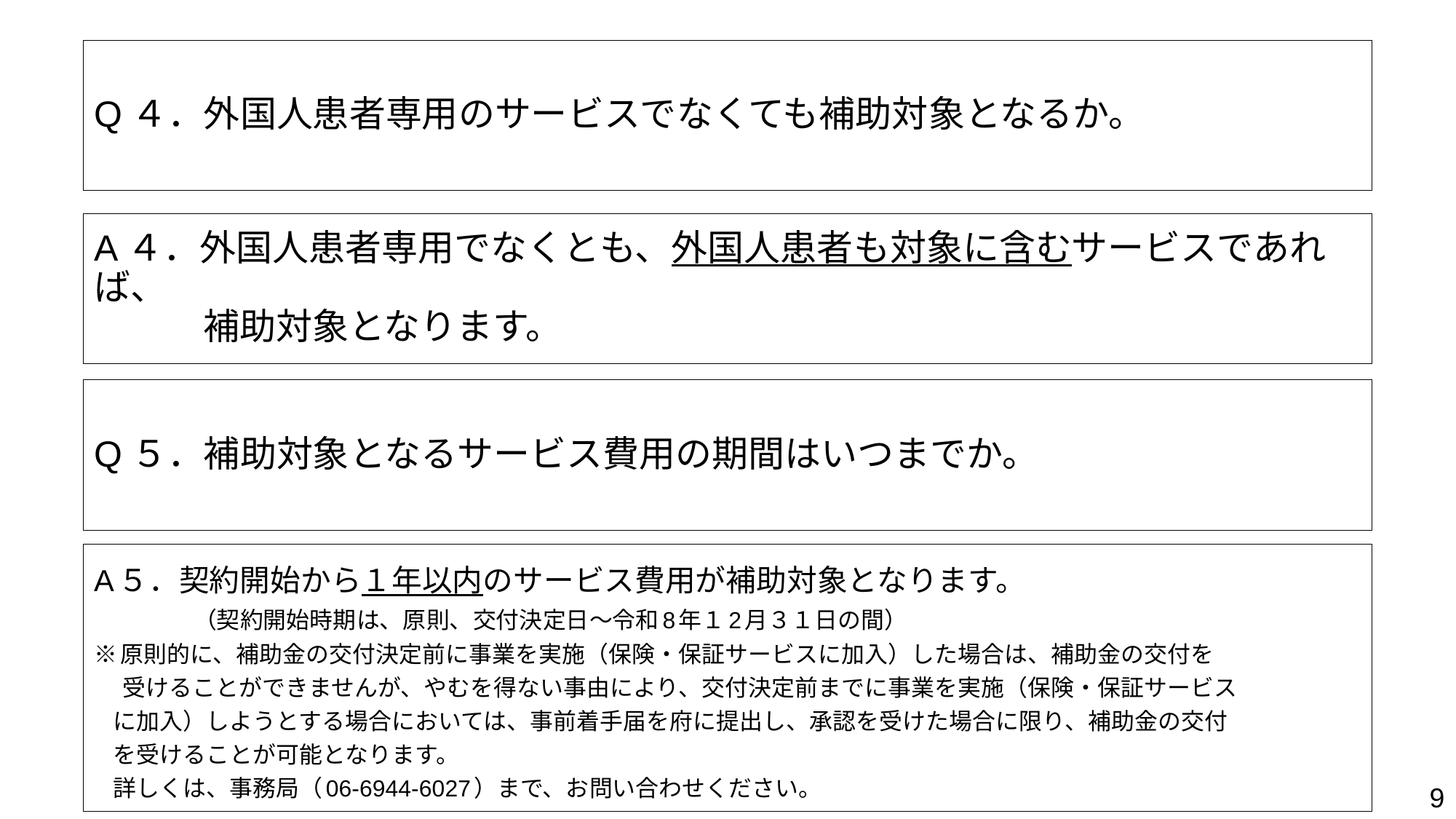

Q４．外国人患者専用のサービスでなくても補助対象となるか。
A４．外国人患者専用でなくとも、外国人患者も対象に含むサービスであれば、
　　　補助対象となります。
Q５．補助対象となるサービス費用の期間はいつまでか。
A５．契約開始から１年以内のサービス費用が補助対象となります。
　　　　（契約開始時期は、原則、交付決定日～令和8年１2月３１日の間）
※原則的に、補助金の交付決定前に事業を実施（保険・保証サービスに加入）した場合は、補助金の交付を
　 受けることができませんが、やむを得ない事由により、交付決定前までに事業を実施（保険・保証サービス
   に加入）しようとする場合においては、事前着手届を府に提出し、承認を受けた場合に限り、補助金の交付
   を受けることが可能となります。
   詳しくは、事務局（06-6944-6027）まで、お問い合わせください。
9